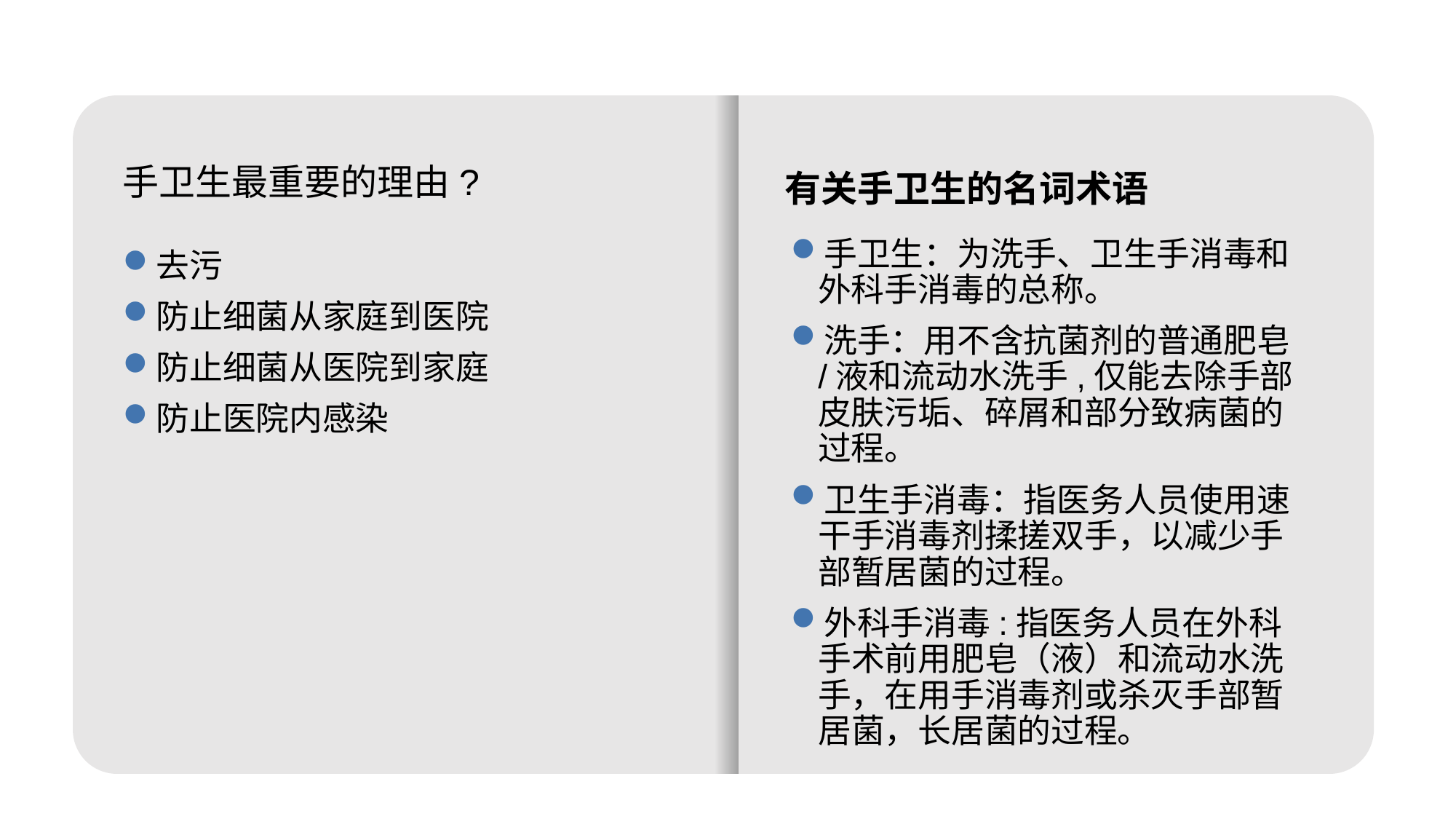

# 手卫生最重要的理由?
有关手卫生的名词术语
手卫生：为洗手、卫生手消毒和外科手消毒的总称。
洗手：用不含抗菌剂的普通肥皂/液和流动水洗手,仅能去除手部皮肤污垢、碎屑和部分致病菌的过程。
卫生手消毒：指医务人员使用速干手消毒剂揉搓双手，以减少手部暂居菌的过程。
外科手消毒:指医务人员在外科手术前用肥皂（液）和流动水洗手，在用手消毒剂或杀灭手部暂居菌，长居菌的过程。

去污
防止细菌从家庭到医院
防止细菌从医院到家庭
防止医院内感染